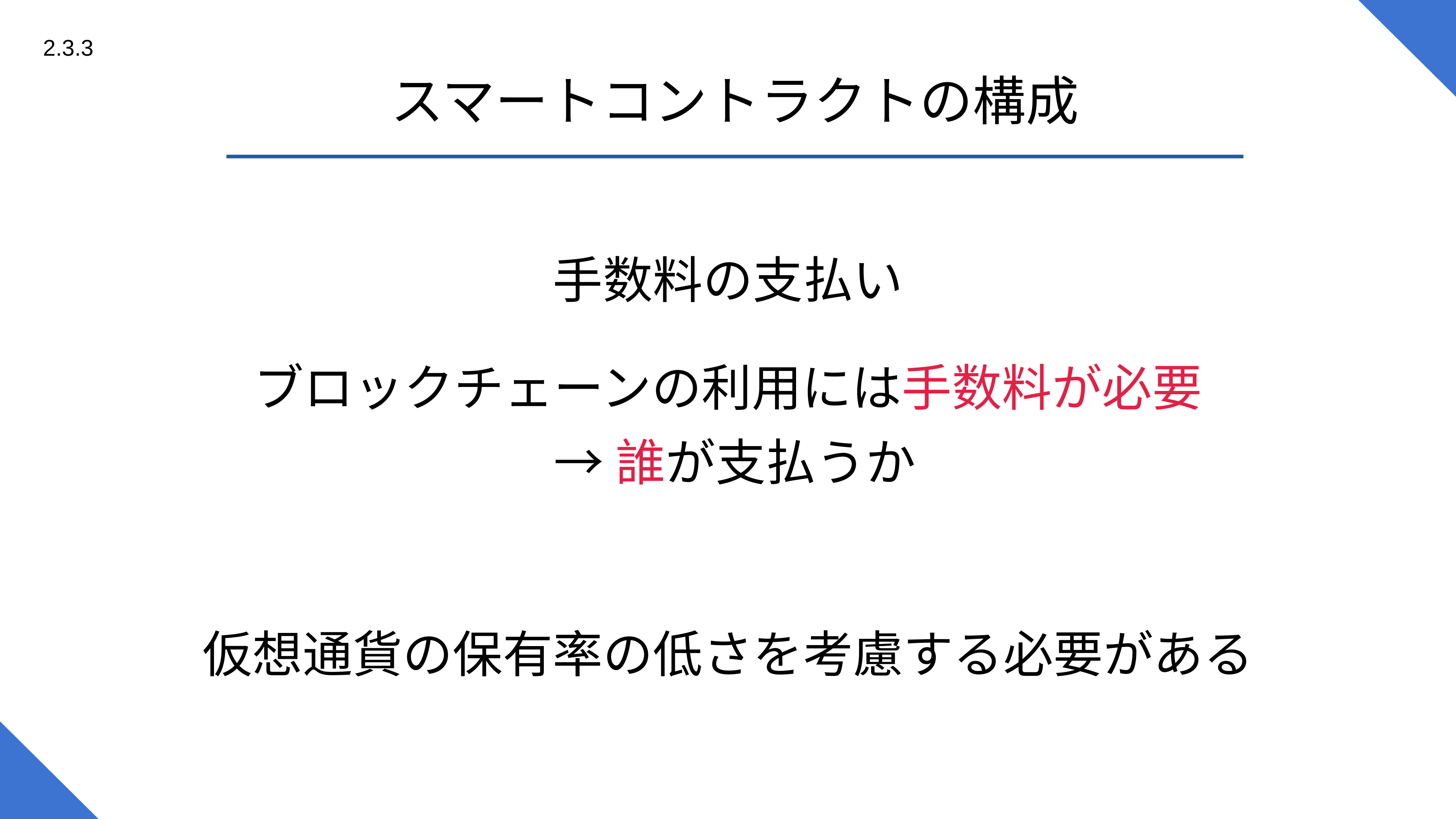

2.3.3
スマートコントラクトの構成
手数料の支払い
ブロックチェーンの利用には手数料が必要
→誰が支払うか
仮想通貨の保有率の低さを考慮する必要がある
47